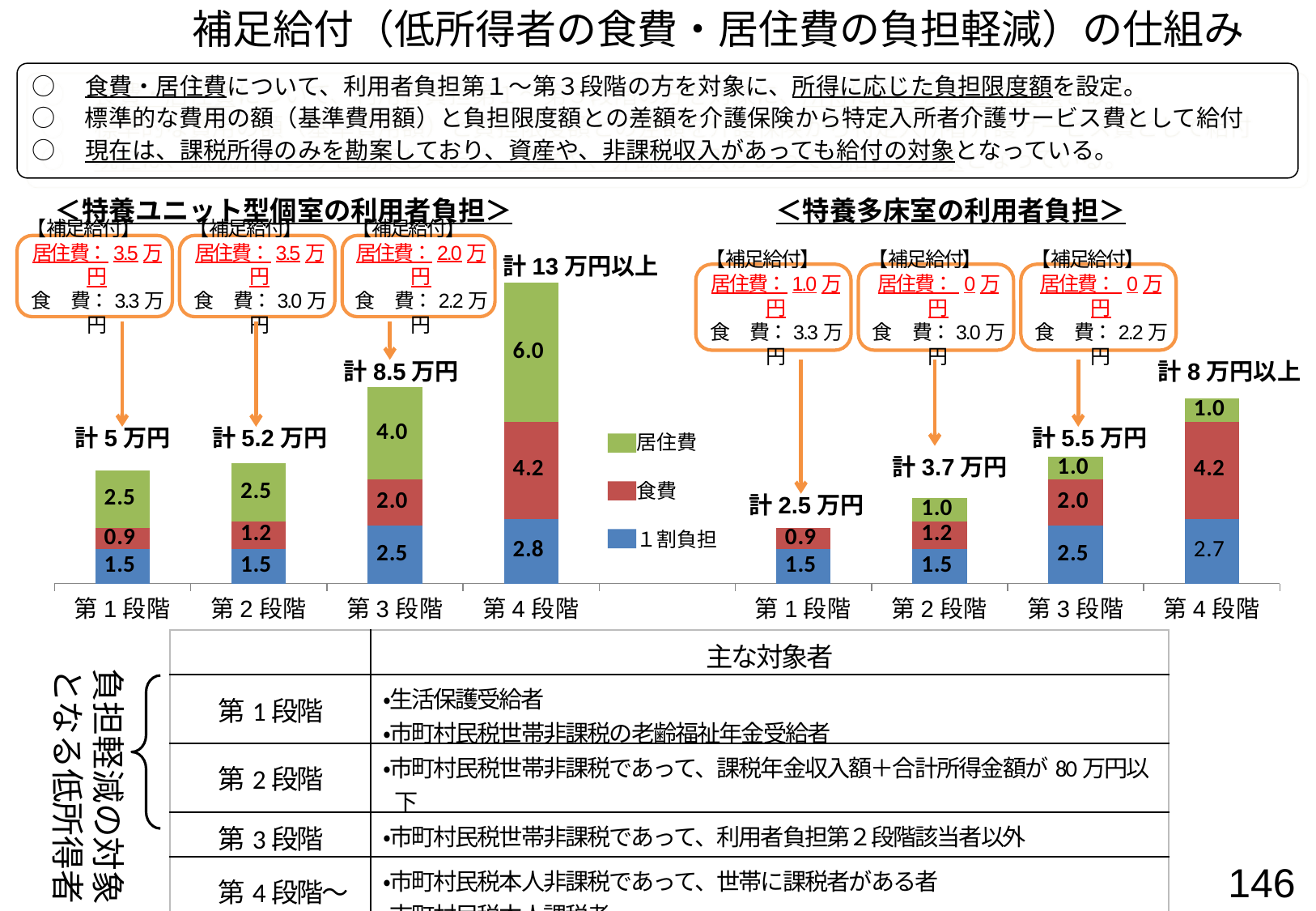

補足給付（低所得者の食費・居住費の負担軽減）の仕組み
○　食費・居住費について、利用者負担第１～第３段階の方を対象に、所得に応じた負担限度額を設定。
○　標準的な費用の額（基準費用額）と負担限度額との差額を介護保険から特定入所者介護サービス費として給付
○　現在は、課税所得のみを勘案しており、資産や、非課税収入があっても給付の対象となっている。
＜特養ユニット型個室の利用者負担＞
＜特養多床室の利用者負担＞

### Chart

| Category | 1割負担 | 食費 | 居住費 |
|---|---|---|---|
| 第1段階 | 1.5 | 0.9 | 2.5 |
| 第2段階 | 1.5 | 1.2 | 2.5 |
| 第3段階 | 2.5 | 2.0 | 4.0 |
| 第4段階 | 2.8 | 4.2 | 6.0 |
|  | None | None | None |
| 第1段階 | 1.5 | 0.9 | None |
| 第2段階 | 1.5 | 1.2 | 1.0 |
| 第3段階 | 2.5 | 2.0 | 1.0 |
| 第4段階 | 2.8 | 4.2 | 1.0 |
【補足給付】
居住費：3.5万円
食　 費：3.3万円
【補足給付】
居住費：3.5万円
食　 費：3.0万円
【補足給付】
居住費：2.0万円
食　 費：2.2万円
計13万円以上
計8.5万円
計5万円
計5.2万円
【補足給付】
居住費：1.0万円
食　 費：3.3万円
【補足給付】
居住費：  0万円
食　 費：3.0万円
【補足給付】
居住費：  0万円
食　 費：2.2万円
計8万円以上
計5.5万円
計3.7万円
計2.5万円

居住費

食費

１割負担

|  | 主な対象者 |
| --- | --- |
| 第1段階 | ・生活保護受給者 ・市町村民税世帯非課税の老齢福祉年金受給者 |
| 第2段階 | ・市町村民税世帯非課税であって、課税年金収入額＋合計所得金額が80万円以下 |
| 第3段階 | ・市町村民税世帯非課税であって、利用者負担第２段階該当者以外 |
| 第4段階～ | ・市町村民税本人非課税であって、世帯に課税者がある者 ・市町村民税本人課税者 |
負担軽減の対象
となる低所得者

146